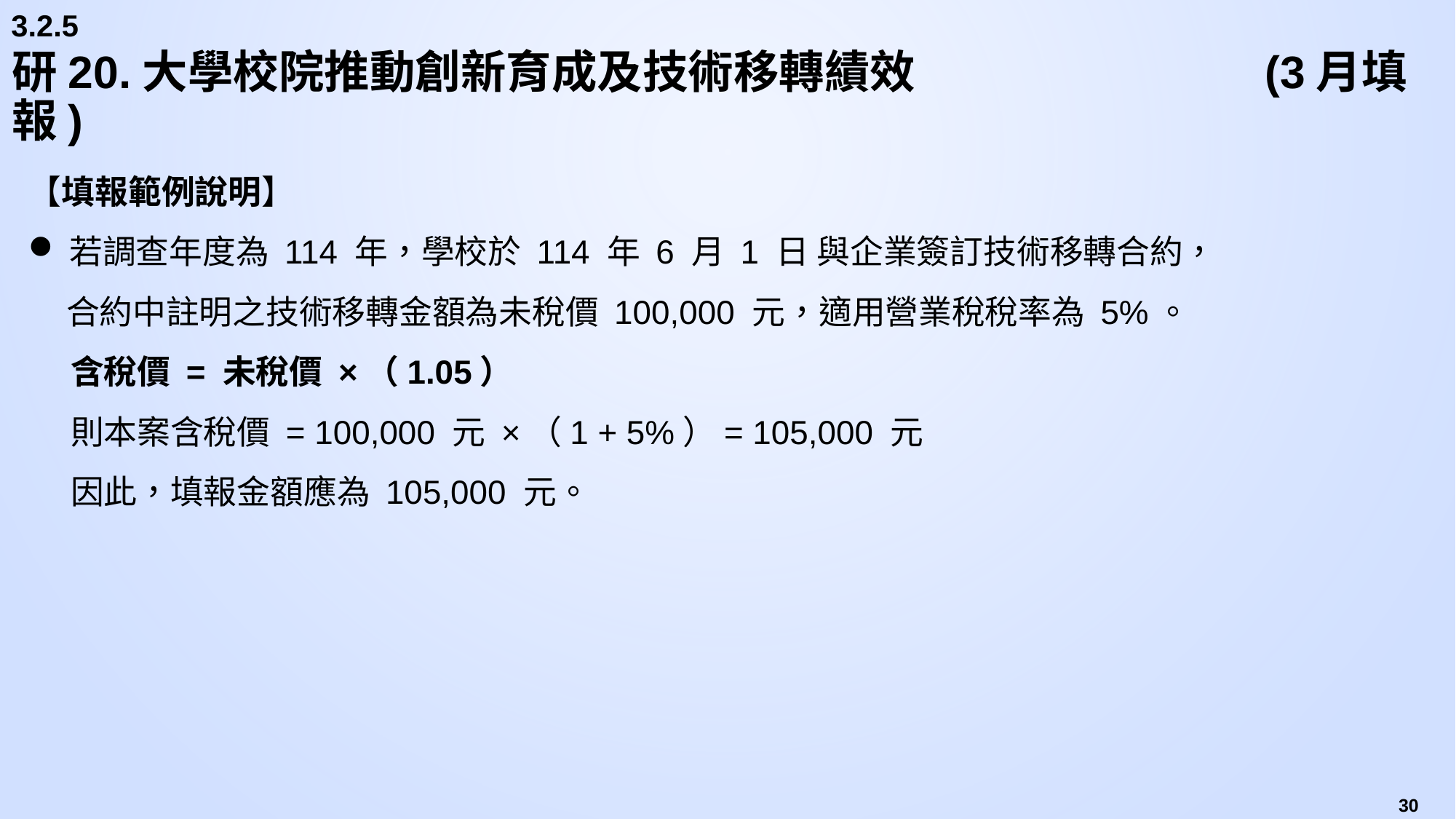

3.2.5
# 研20.大學校院推動創新育成及技術移轉績效	    	    	    (3月填報)
【填報範例說明】
若調查年度為 114 年，學校於 114 年 6 月 1 日 與企業簽訂技術移轉合約，
    合約中註明之技術移轉金額為未稅價 100,000 元，適用營業稅稅率為 5%。
含稅價 = 未稅價 ×（1.05）
則本案含稅價 = 100,000 元 ×（1 + 5%）= 105,000 元
因此，填報金額應為 105,000 元。